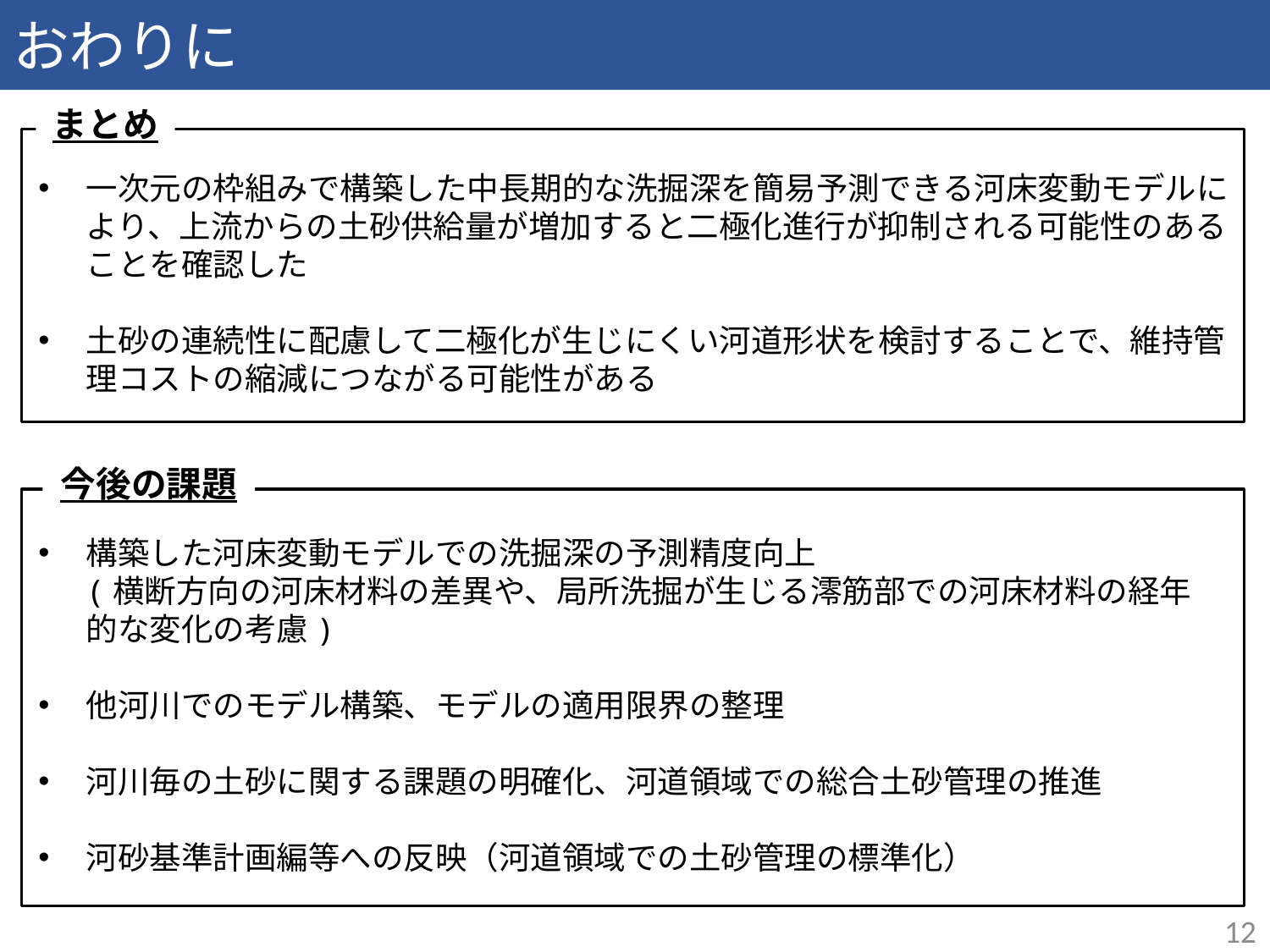

# おわりに

まとめ

一次元の枠組みで構築した中長期的な洗掘深を簡易予測できる河床変動モデルにより、上流からの土砂供給量が増加すると二極化進行が抑制される可能性のあることを確認した

土砂の連続性に配慮して二極化が生じにくい河道形状を検討することで、維持管理コストの縮減につながる可能性がある
今後の課題

構築した河床変動モデルでの洗掘深の予測精度向上
(横断方向の河床材料の差異や、局所洗掘が生じる澪筋部での河床材料の経年的な変化の考慮)

他河川でのモデル構築、モデルの適用限界の整理

河川毎の土砂に関する課題の明確化、河道領域での総合土砂管理の推進

河砂基準計画編等への反映（河道領域での土砂管理の標準化）
12